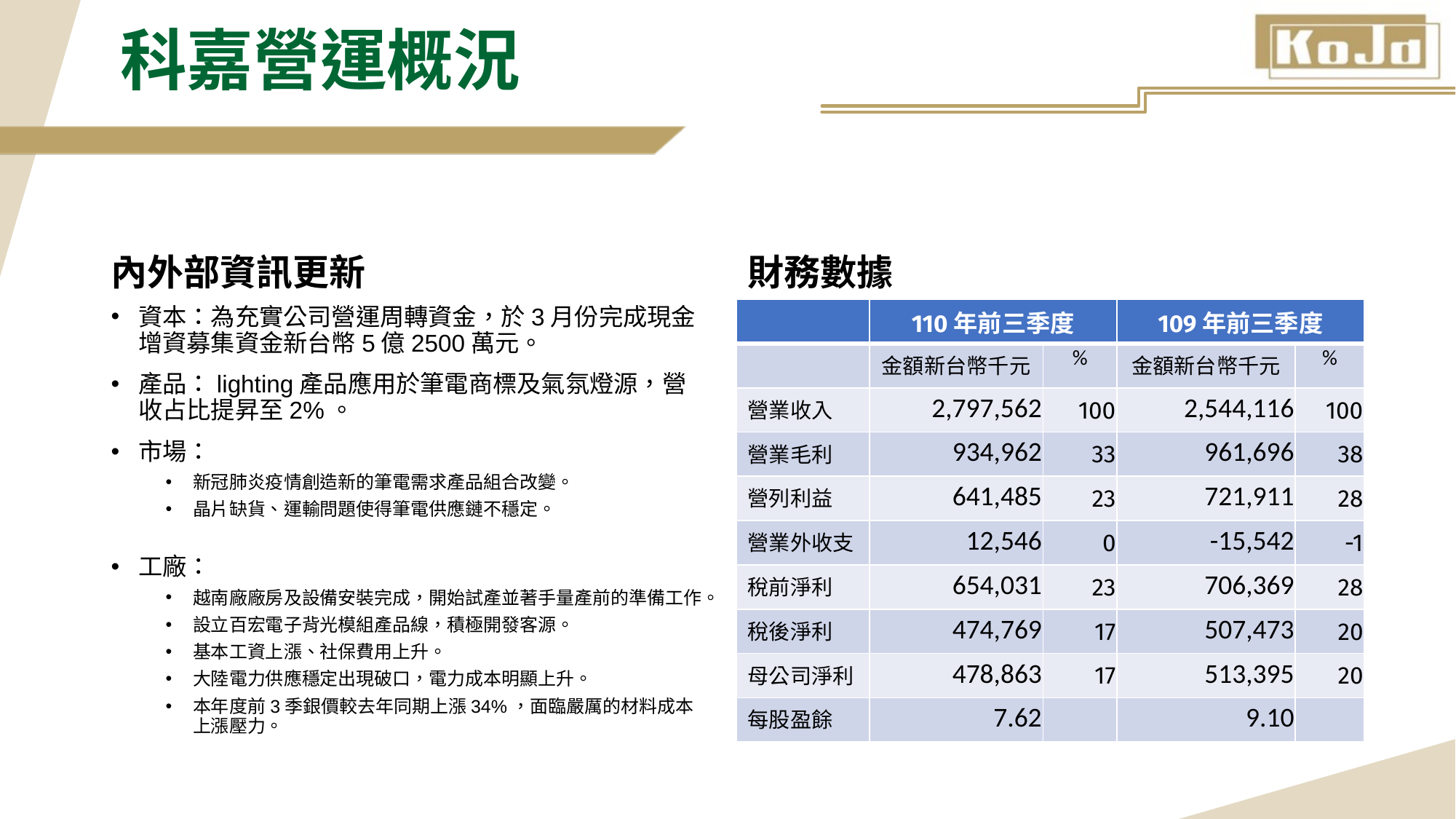

# 科嘉營運概況
內外部資訊更新
財務數據
資本：為充實公司營運周轉資金，於3月份完成現金增資募集資金新台幣5億2500萬元。
產品：lighting產品應用於筆電商標及氣氛燈源，營收占比提昇至2%。
市場：
新冠肺炎疫情創造新的筆電需求產品組合改變。
晶片缺貨、運輸問題使得筆電供應鏈不穩定。
工廠：
越南廠廠房及設備安裝完成，開始試產並著手量產前的準備工作。
設立百宏電子背光模組產品線，積極開發客源。
基本工資上漲、社保費用上升。
大陸電力供應穩定出現破口，電力成本明顯上升。
本年度前3季銀價較去年同期上漲34%，面臨嚴厲的材料成本上漲壓力。
|  | 110年前三季度 |  | 109年前三季度 |  |
| --- | --- | --- | --- | --- |
|  | 金額新台幣千元 | % | 金額新台幣千元 | % |
| 營業收入 | 2,797,562 | 100 | 2,544,116 | 100 |
| 營業毛利 | 934,962 | 33 | 961,696 | 38 |
| 營列利益 | 641,485 | 23 | 721,911 | 28 |
| 營業外收支 | 12,546 | 0 | -15,542 | -1 |
| 稅前淨利 | 654,031 | 23 | 706,369 | 28 |
| 稅後淨利 | 474,769 | 17 | 507,473 | 20 |
| 母公司淨利 | 478,863 | 17 | 513,395 | 20 |
| 每股盈餘 | 7.62 |  | 9.10 |  |